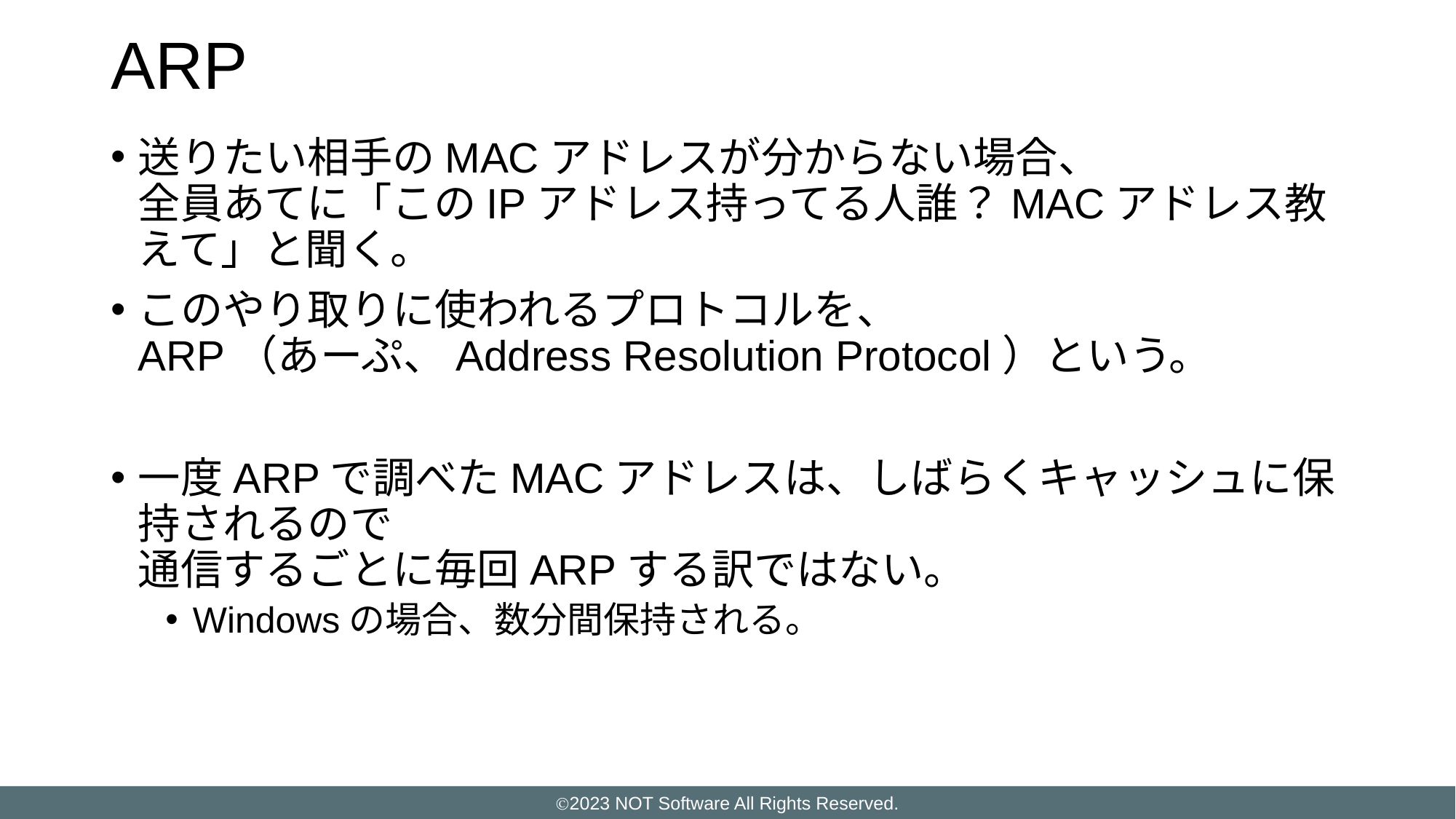

# ARP
送りたい相手のMACアドレスが分からない場合、
全員あてに「このIPアドレス持ってる人誰？MACアドレス教えて」と聞く。
このやり取りに使われるプロトコルを、
ARP（あーぷ、Address Resolution Protocol）という。

一度ARPで調べたMACアドレスは、しばらくキャッシュに保持されるので
通信するごとに毎回ARPする訳ではない。
Windowsの場合、数分間保持される。